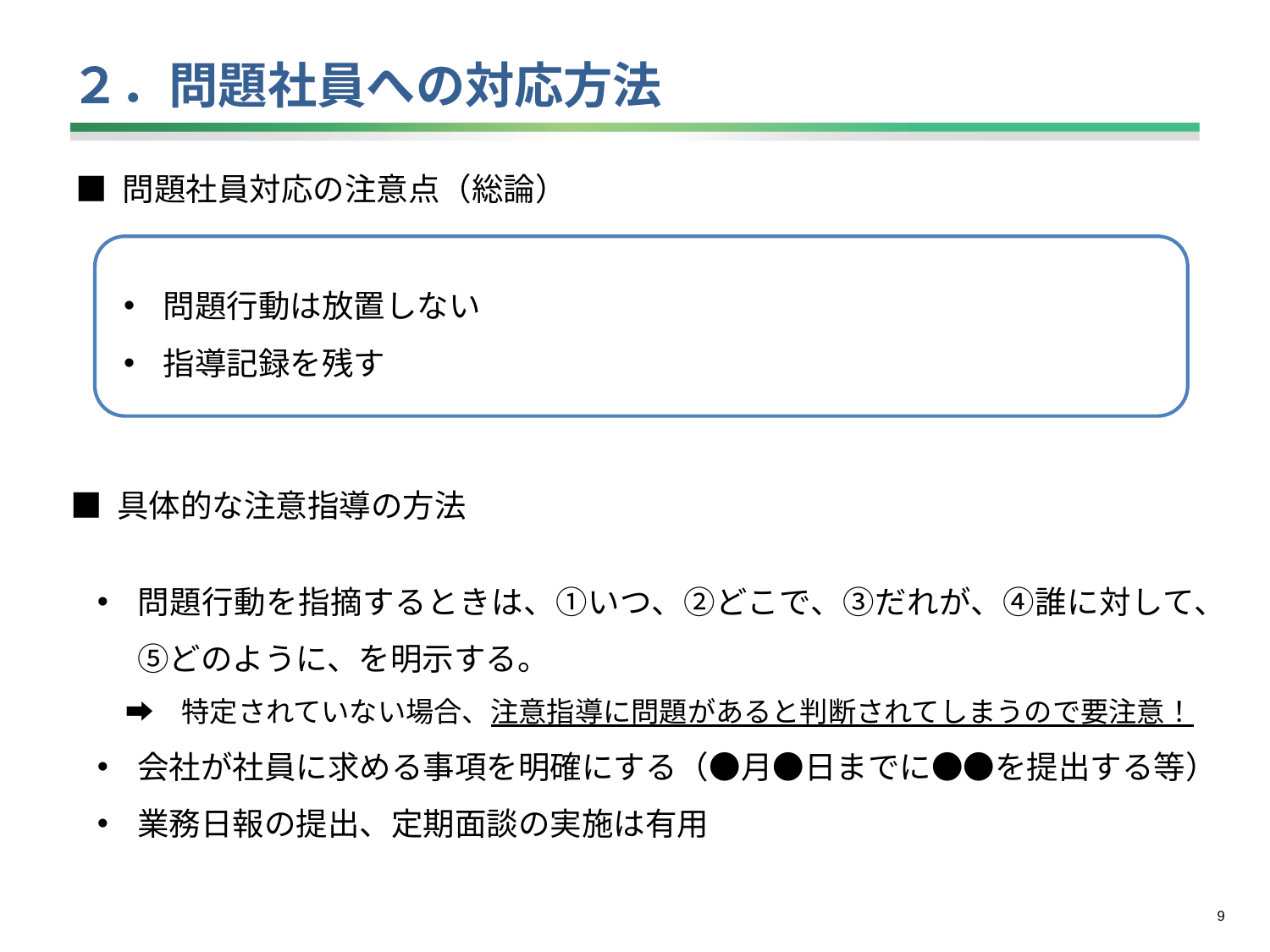

# ２．問題社員への対応方法
■ 問題社員対応の注意点（総論）
問題行動は放置しない
指導記録を残す
■ 具体的な注意指導の方法
問題行動を指摘するときは、①いつ、②どこで、③だれが、④誰に対して、⑤どのように、を明示する。
　➡　特定されていない場合、注意指導に問題があると判断されてしまうので要注意！
会社が社員に求める事項を明確にする（●月●日までに●●を提出する等）
業務日報の提出、定期面談の実施は有用
9